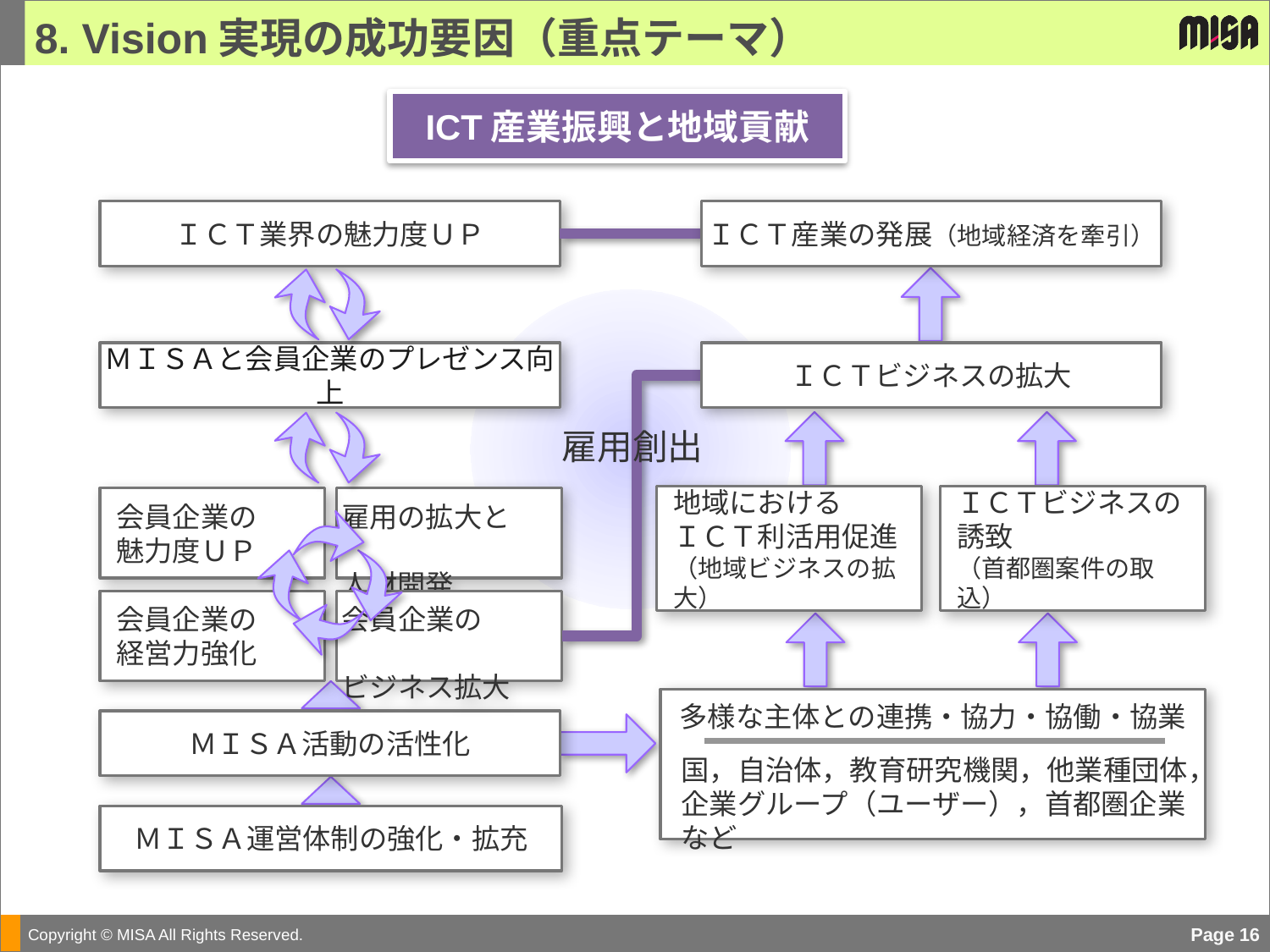

8. Vision実現の成功要因（重点テーマ）
ICT産業振興と地域貢献
ＩＣＴ業界の魅力度ＵＰ
ＩＣＴ産業の発展（地域経済を牽引）

ＭＩＳＡと会員企業のプレゼンス向上
ＩＣＴビジネスの拡大

雇用創出
地域における
ＩＣＴ利活用促進
（地域ビジネスの拡大）
ＩＣＴビジネスの誘致
（首都圏案件の取込）
会員企業の
魅力度ＵＰ
	雇用の拡大と
	人材開発

会員企業の
経営力強化
	会員企業の
	ビジネス拡大

多様な主体との連携・協力・協働・協業
国，自治体，教育研究機関，他業種団体，
企業グループ（ユーザー），首都圏企業など

ＭＩＳＡ活動の活性化

ＭＩＳＡ運営体制の強化・拡充